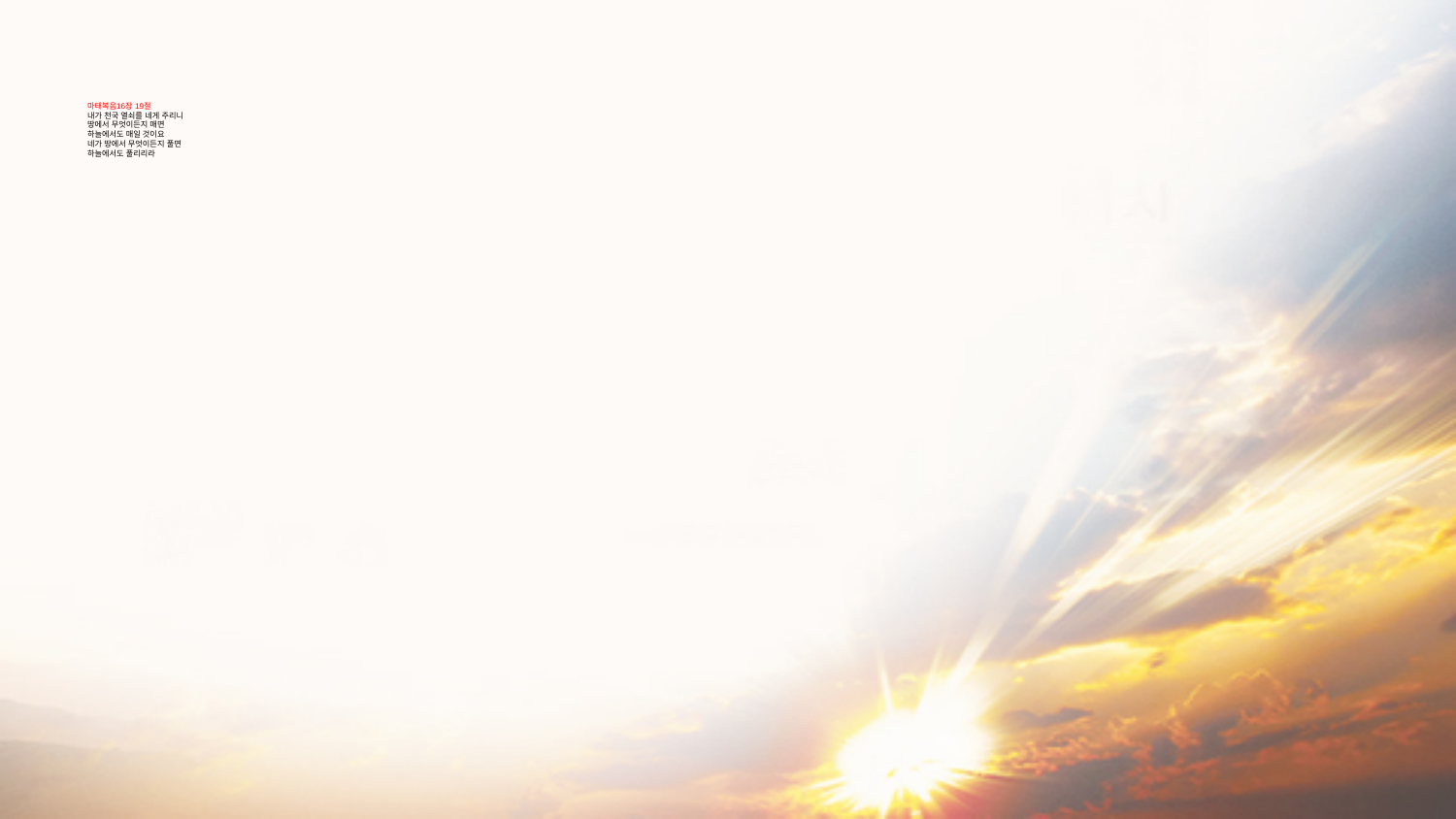

# 마태복음16장 19절 내가 천국 열쇠를 네게 주리니 땅에서 무엇이든지 매면 하늘에서도 매일 것이요 네가 땅에서 무엇이든지 풀면 하늘에서도 풀리리라